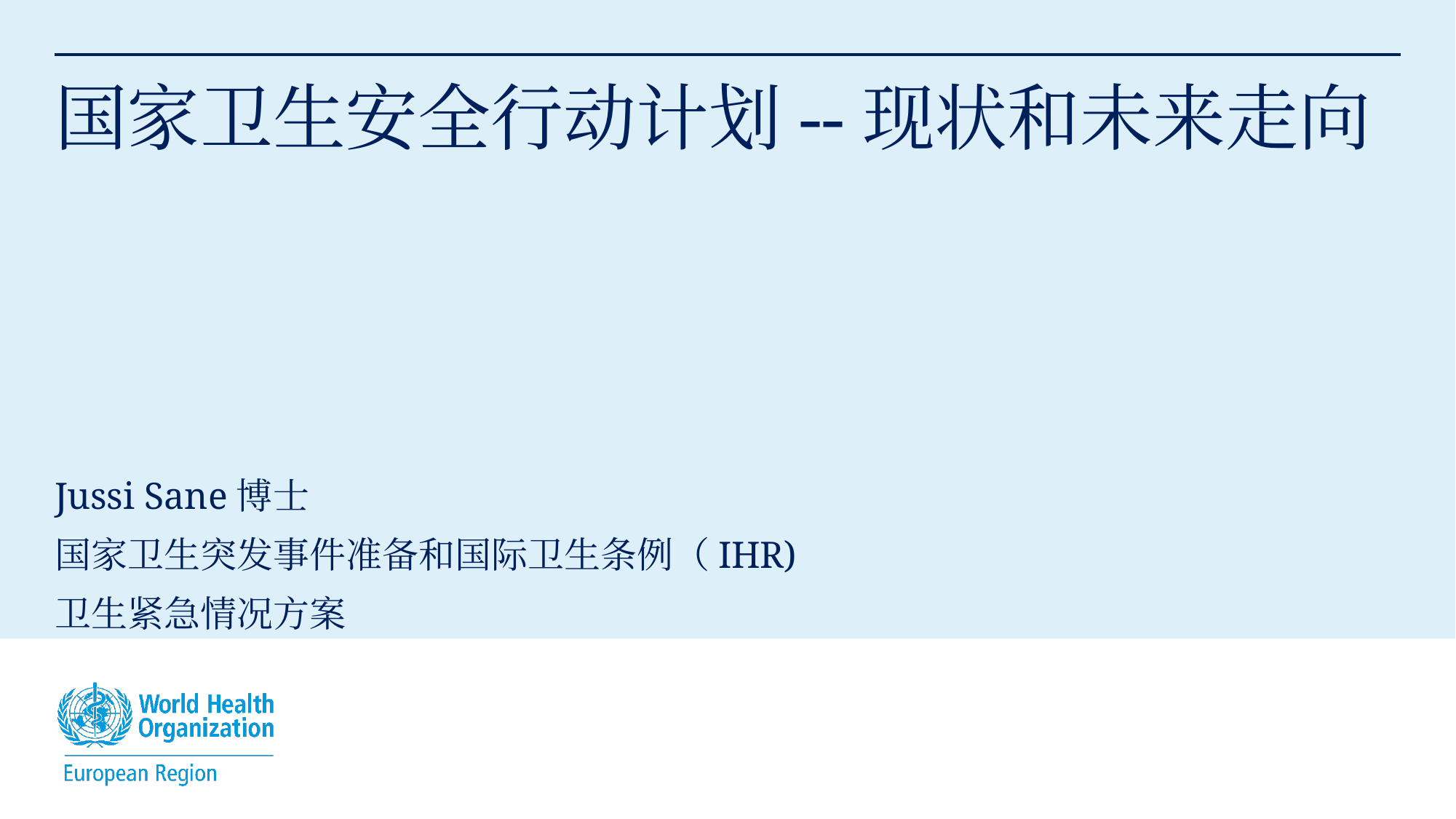

# 国家卫生安全行动计划--现状和未来走向
Jussi Sane博士
国家卫生突发事件准备和国际卫生条例（IHR)
卫生紧急情况方案